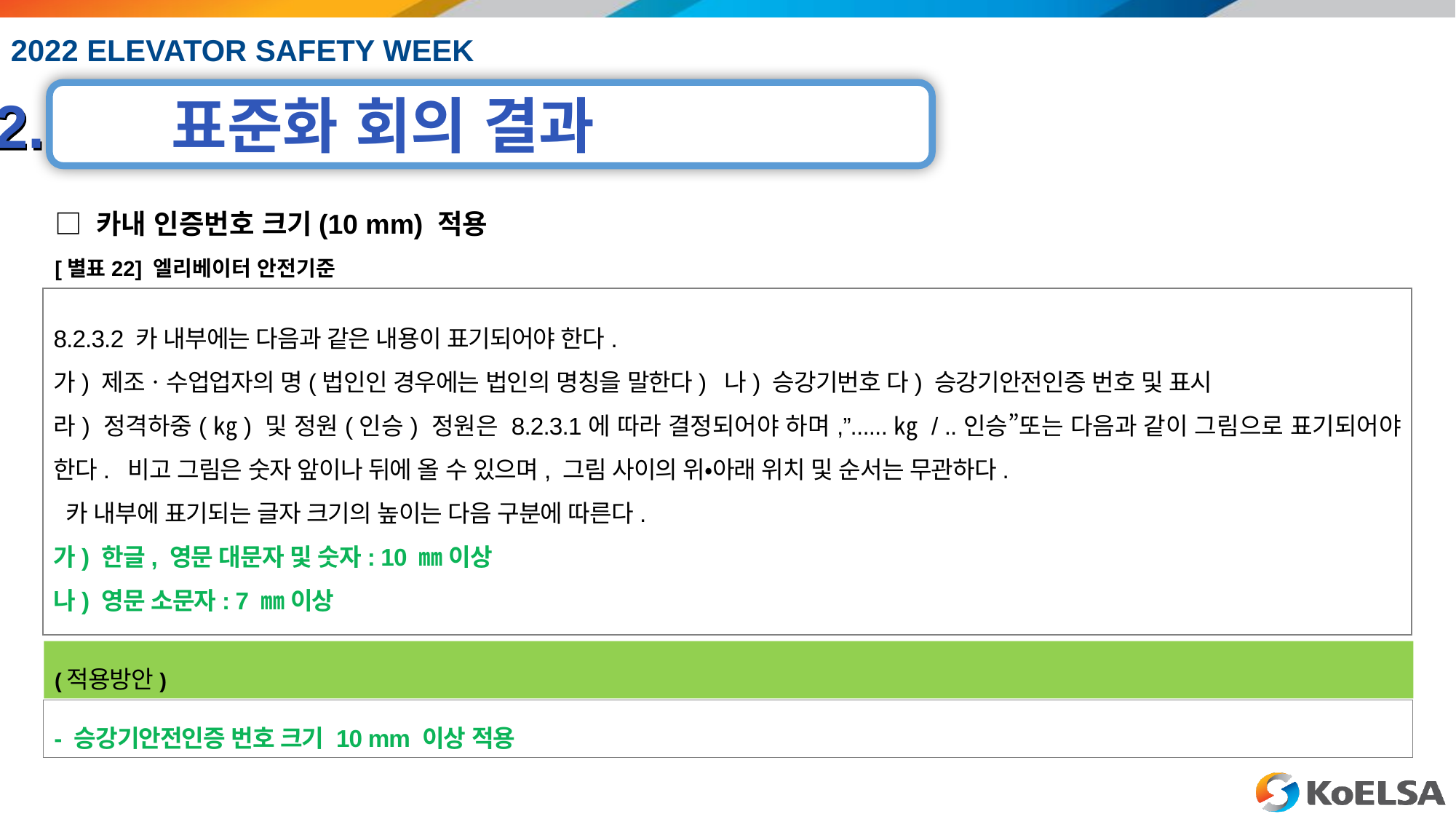

□ 카내 인증번호 크기(10 mm) 적용
[별표22] 엘리베이터 안전기준

8.2.3.2 카 내부에는 다음과 같은 내용이 표기되어야 한다.
가) 제조ㆍ수업업자의 명(법인인 경우에는 법인의 명칭을 말한다)  나) 승강기번호 다) 승강기안전인증 번호 및 표시
라) 정격하중(㎏) 및 정원(인승) 정원은 8.2.3.1에 따라 결정되어야 하며,”......㎏ / ..인승”또는 다음과 같이 그림으로 표기되어야 한다.  비고 그림은 숫자 앞이나 뒤에 올 수 있으며, 그림 사이의 위・아래 위치 및 순서는 무관하다.
 카 내부에 표기되는 글자 크기의 높이는 다음 구분에 따른다.
가) 한글, 영문 대문자 및 숫자: 10 ㎜ 이상
나) 영문 소문자: 7 ㎜ 이상
(적용방안)
- 승강기안전인증 번호 크기 10 mm 이상 적용